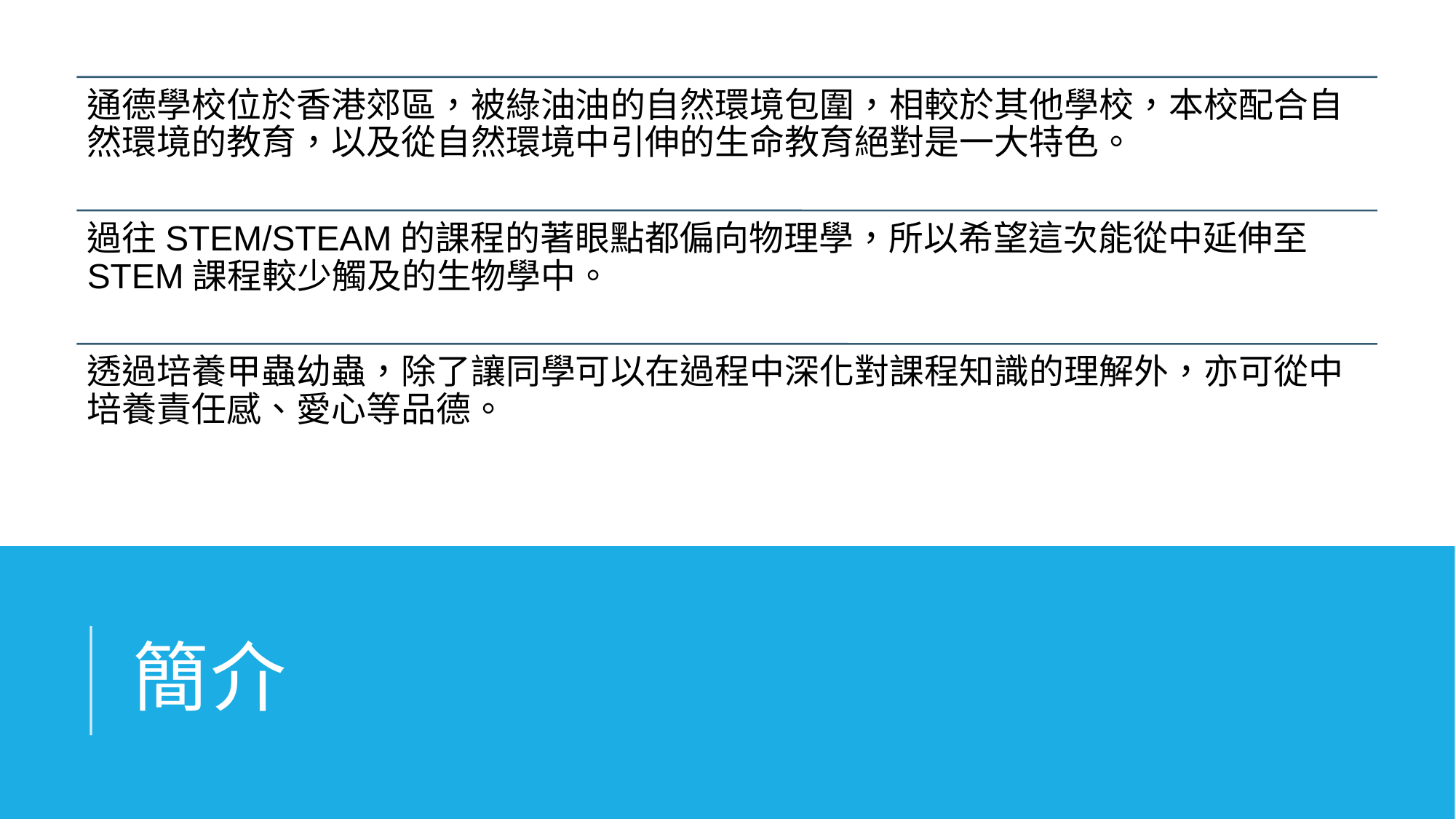

通德學校位於香港郊區，被綠油油的自然環境包圍，相較於其他學校，本校配合自然環境的教育，以及從自然環境中引伸的生命教育絕對是一大特色。
過往STEM/STEAM的課程的著眼點都偏向物理學，所以希望這次能從中延伸至STEM課程較少觸及的生物學中。
透過培養甲蟲幼蟲，除了讓同學可以在過程中深化對課程知識的理解外，亦可從中培養責任感、愛心等品德。

# 簡介